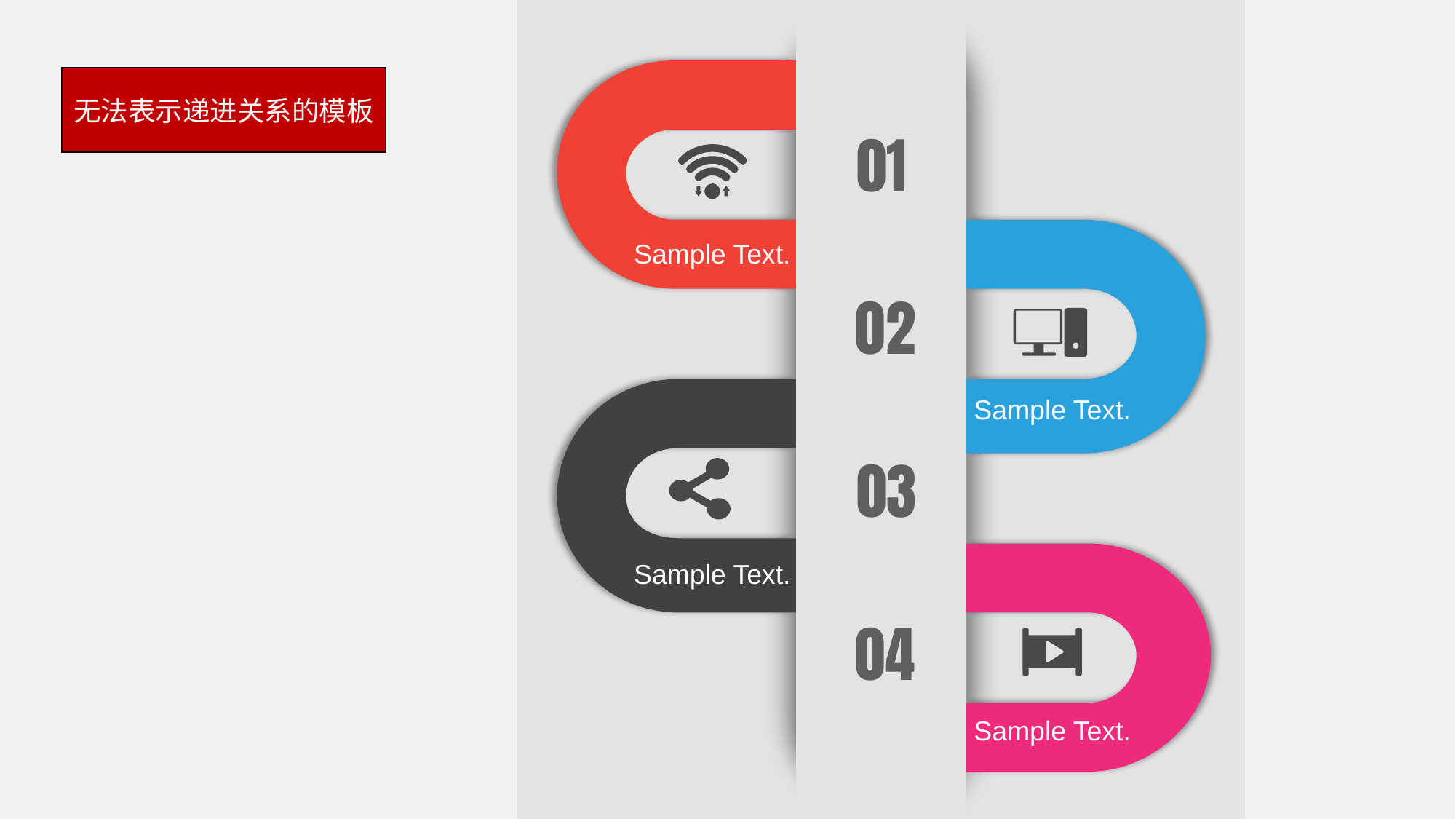

无法表示递进关系的模板
01

Sample Text.
02

Sample Text.
03

Sample Text.
04

Sample Text.